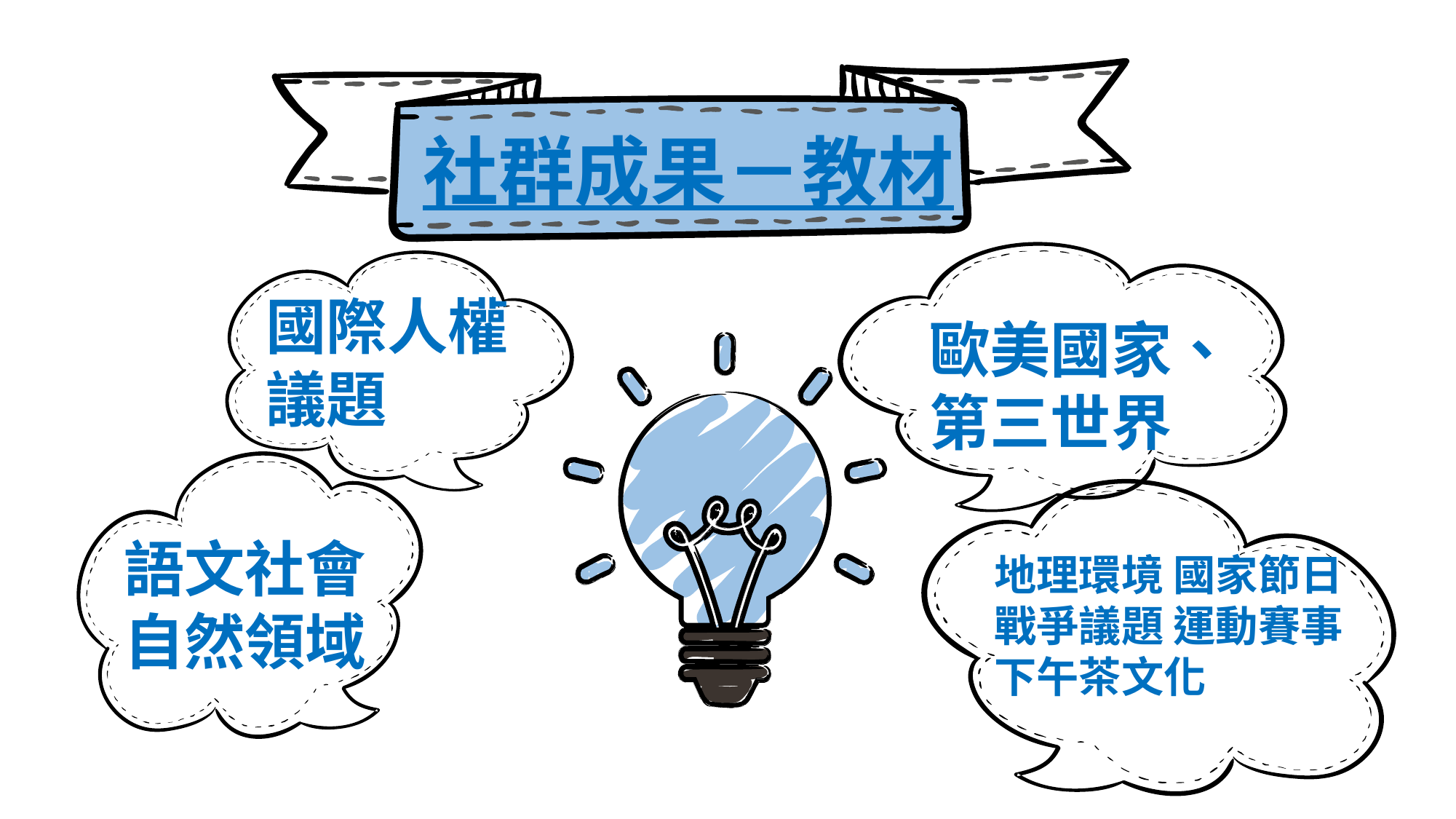

社群成果－教材

國際人權
議題
歐美國家、
第三世界

語文社會
自然領域
地理環境 國家節日
戰爭議題 運動賽事
下午茶文化